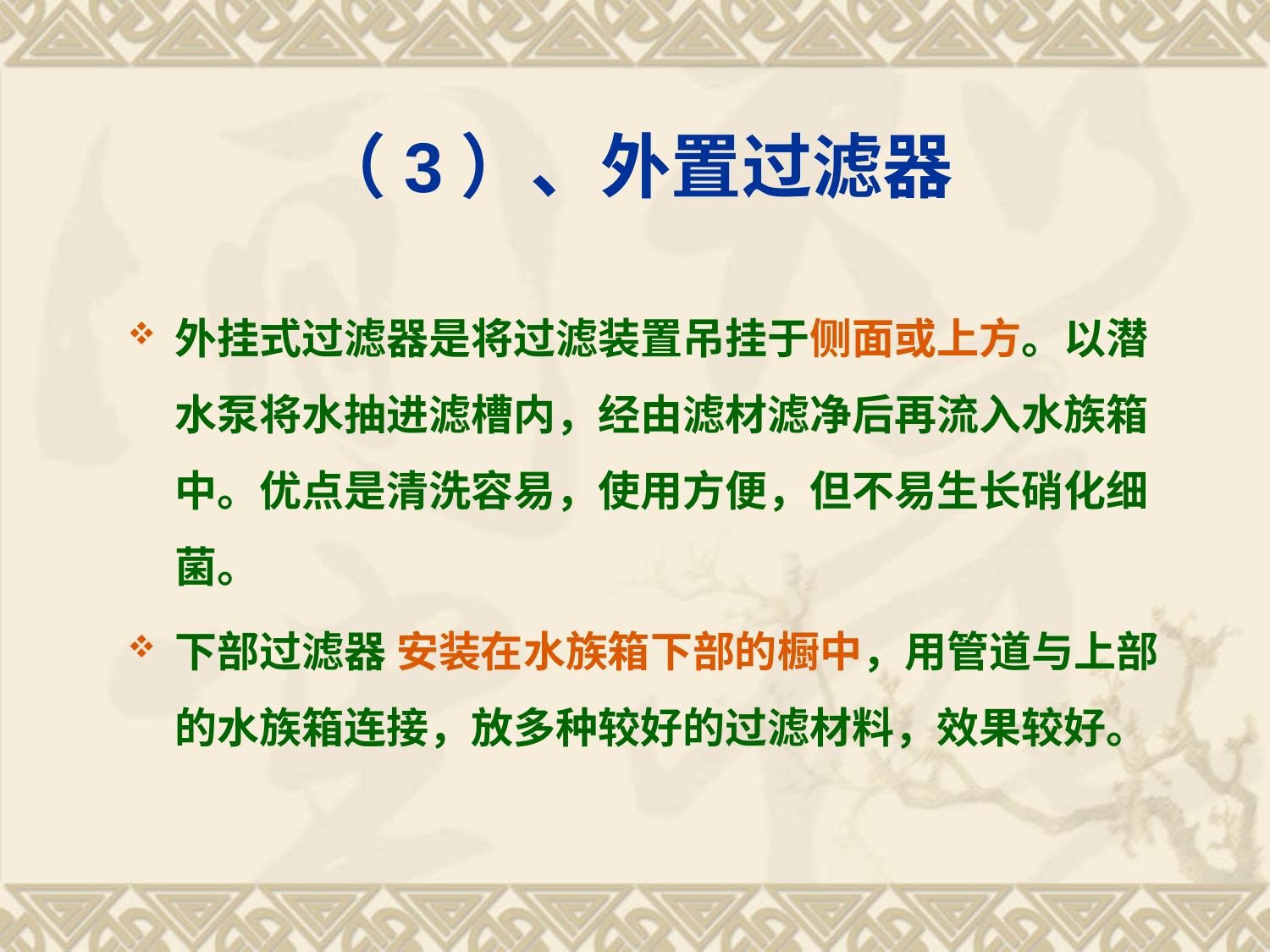

# （3）、外置过滤器
外挂式过滤器是将过滤装置吊挂于侧面或上方。以潜水泵将水抽进滤槽内，经由滤材滤净后再流入水族箱中。优点是清洗容易，使用方便，但不易生长硝化细菌。
下部过滤器 安装在水族箱下部的橱中，用管道与上部的水族箱连接，放多种较好的过滤材料，效果较好。